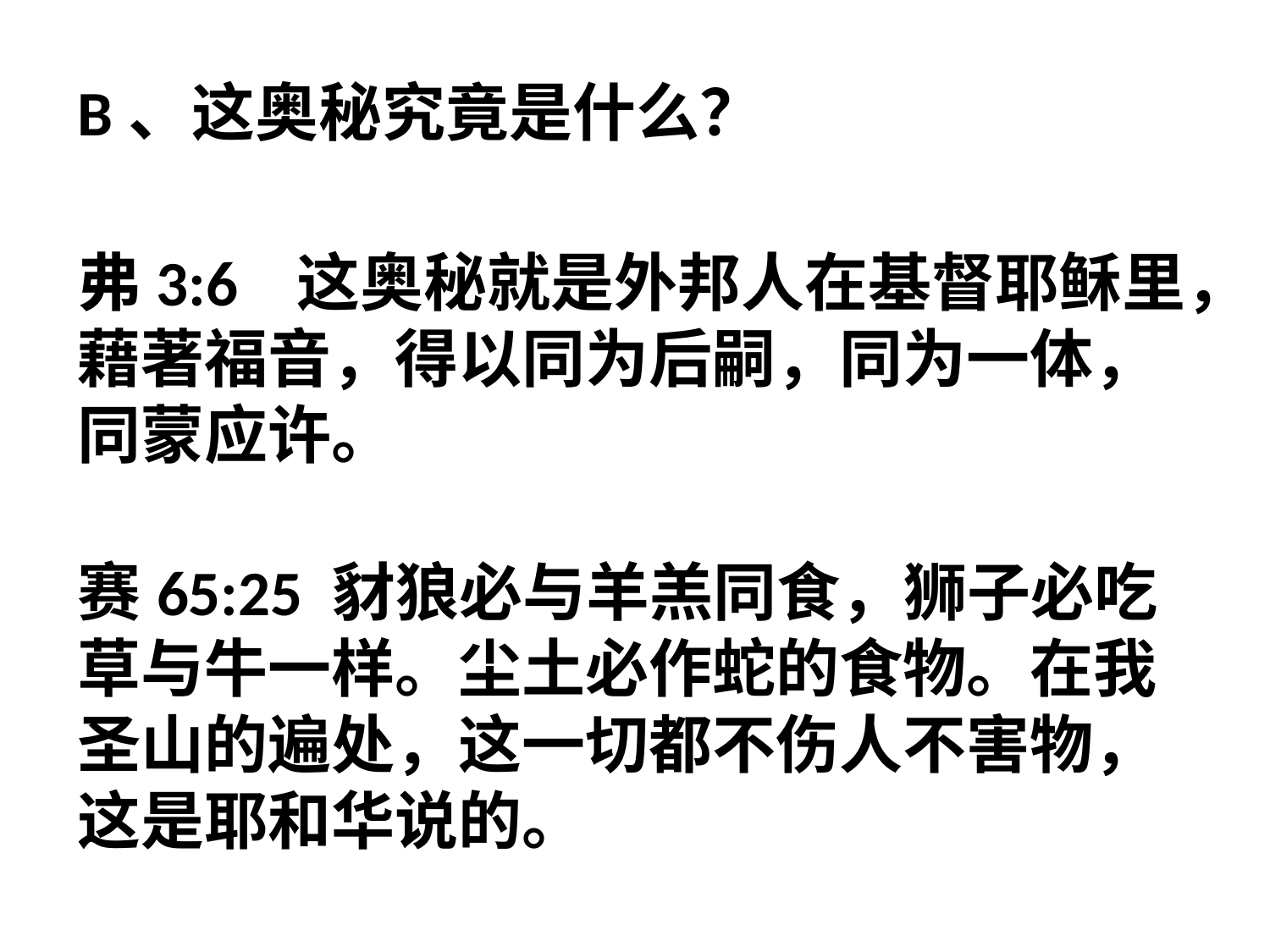

B、这奥秘究竟是什么？
弗3:6   这奥秘就是外邦人在基督耶稣里，藉著福音，得以同为后嗣，同为一体，同蒙应许。
赛65:25 豺狼必与羊羔同食，狮子必吃草与牛一样。尘土必作蛇的食物。在我圣山的遍处，这一切都不伤人不害物，这是耶和华说的。